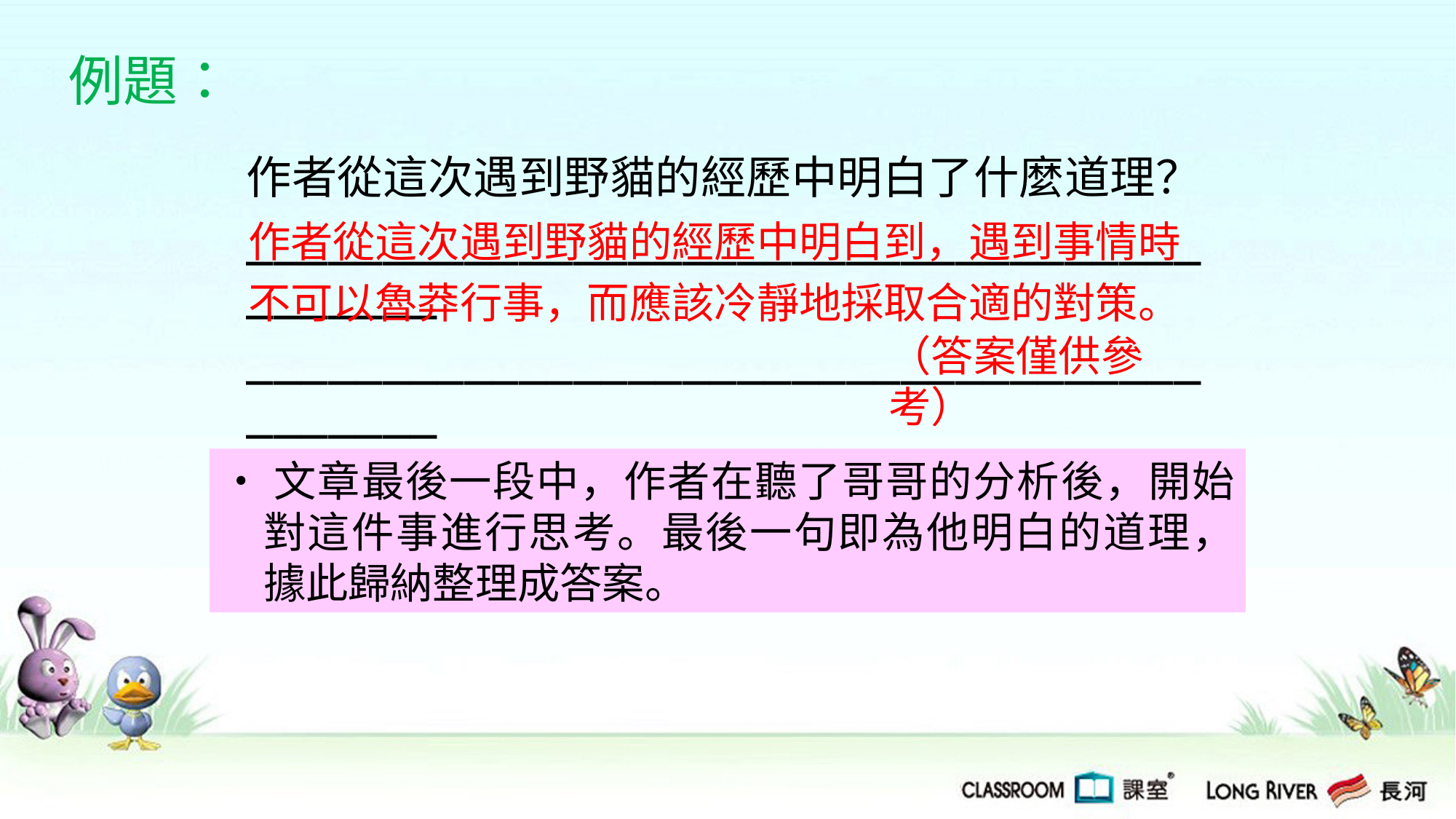

例題：
作者從這次遇到野貓的經歷中明白了什麼道理？
__________________________________________
__________________________________________
作者從這次遇到野貓的經歷中明白到，遇到事情時
不可以魯莽行事，而應該冷靜地採取合適的對策。
（答案僅供參考）
‧文章最後一段中，作者在聽了哥哥的分析後，開始對這件事進行思考。最後一句即為他明白的道理，據此歸納整理成答案。